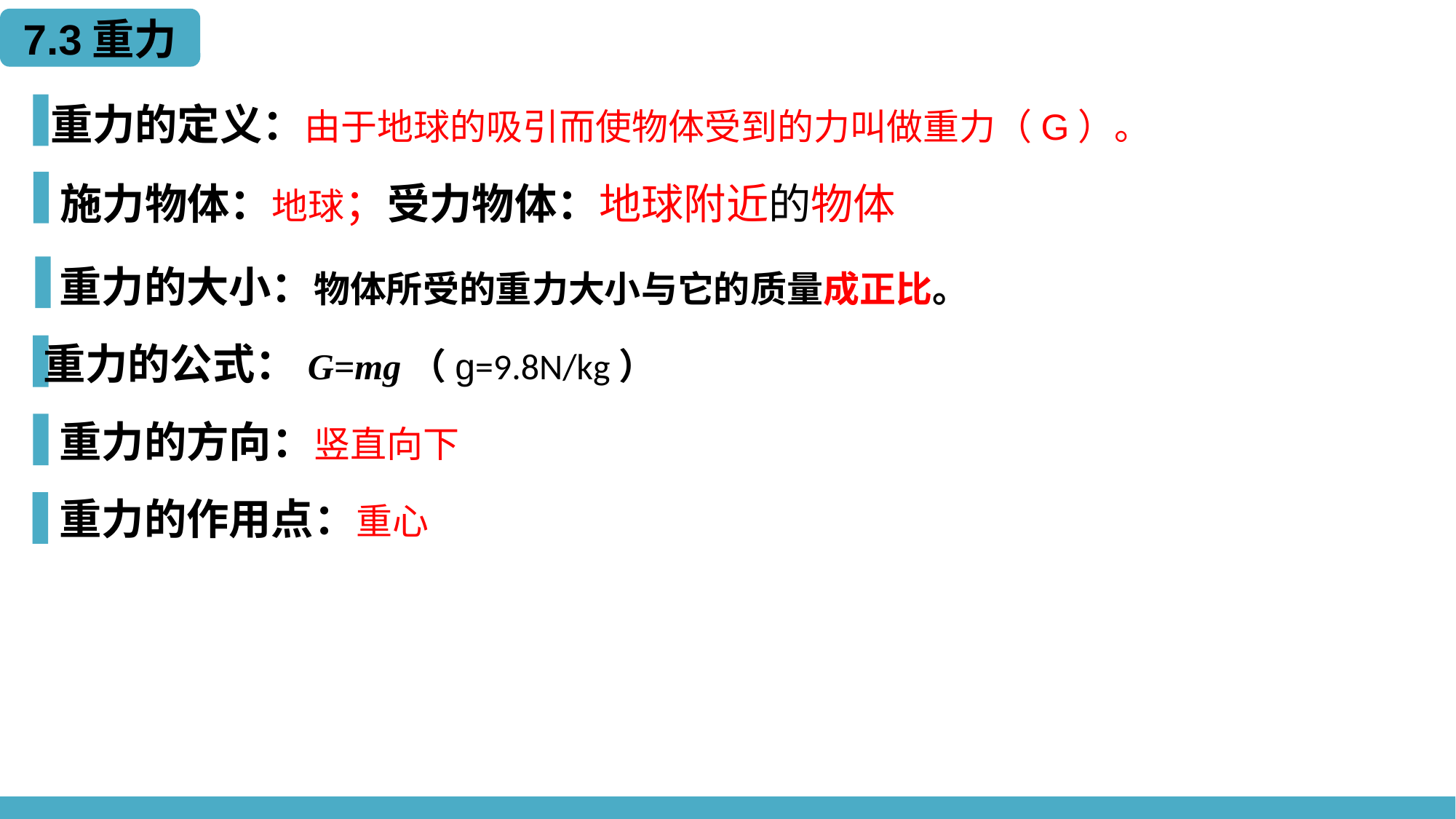

7.3重力
重力的定义：由于地球的吸引而使物体受到的力叫做重力（G）。

施力物体：地球；受力物体：地球附近的物体

重力的大小：物体所受的重力大小与它的质量成正比。

重力的公式：G=mg（g=9.8N/kg）

重力的方向：竖直向下

重力的作用点：重心